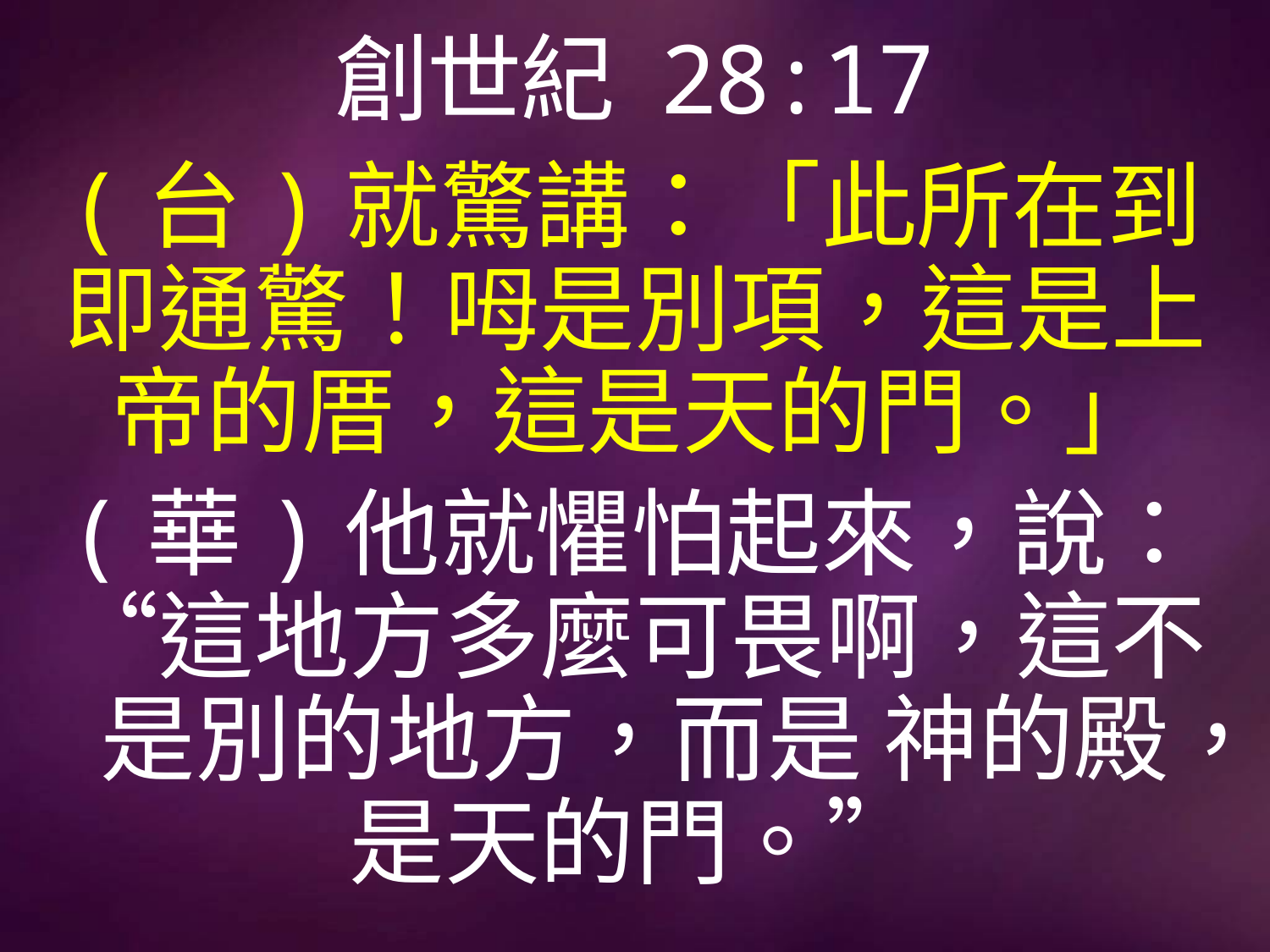

# 創世紀 28:17
(台)就驚講：「此所在到即通驚！呣是別項，這是上帝的厝，這是天的門。」
(華)他就懼怕起來，說：“這地方多麼可畏啊，這不是別的地方，而是 神的殿，是天的門。”